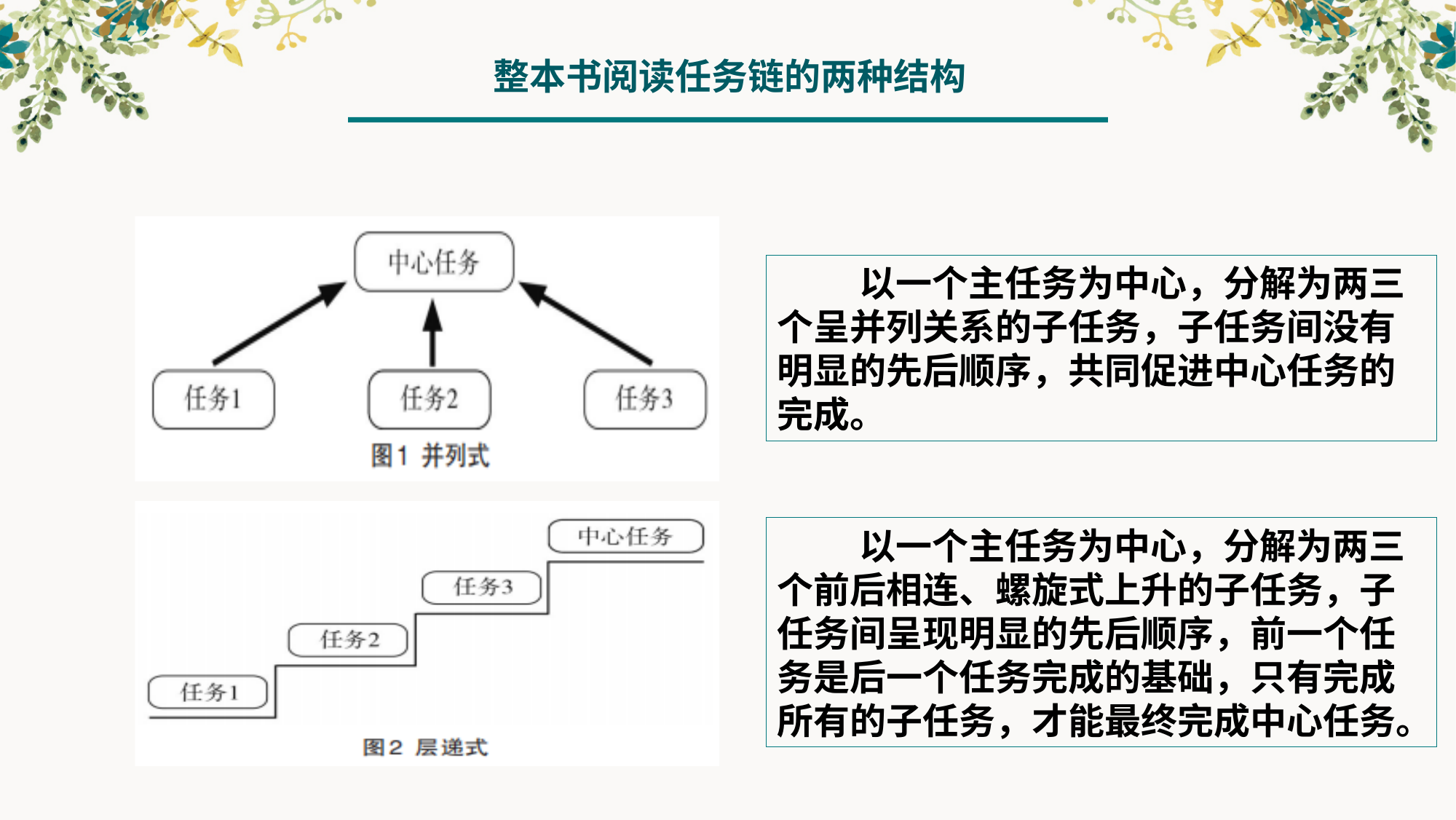

整本书阅读任务链的两种结构

         以一个主任务为中心，分解为两三个呈并列关系的子任务，子任务间没有明显的先后顺序，共同促进中心任务的完成。

         以一个主任务为中心，分解为两三个前后相连、螺旋式上升的子任务，子任务间呈现明显的先后顺序，前一个任务是后一个任务完成的基础，只有完成所有的子任务，才能最终完成中心任务。